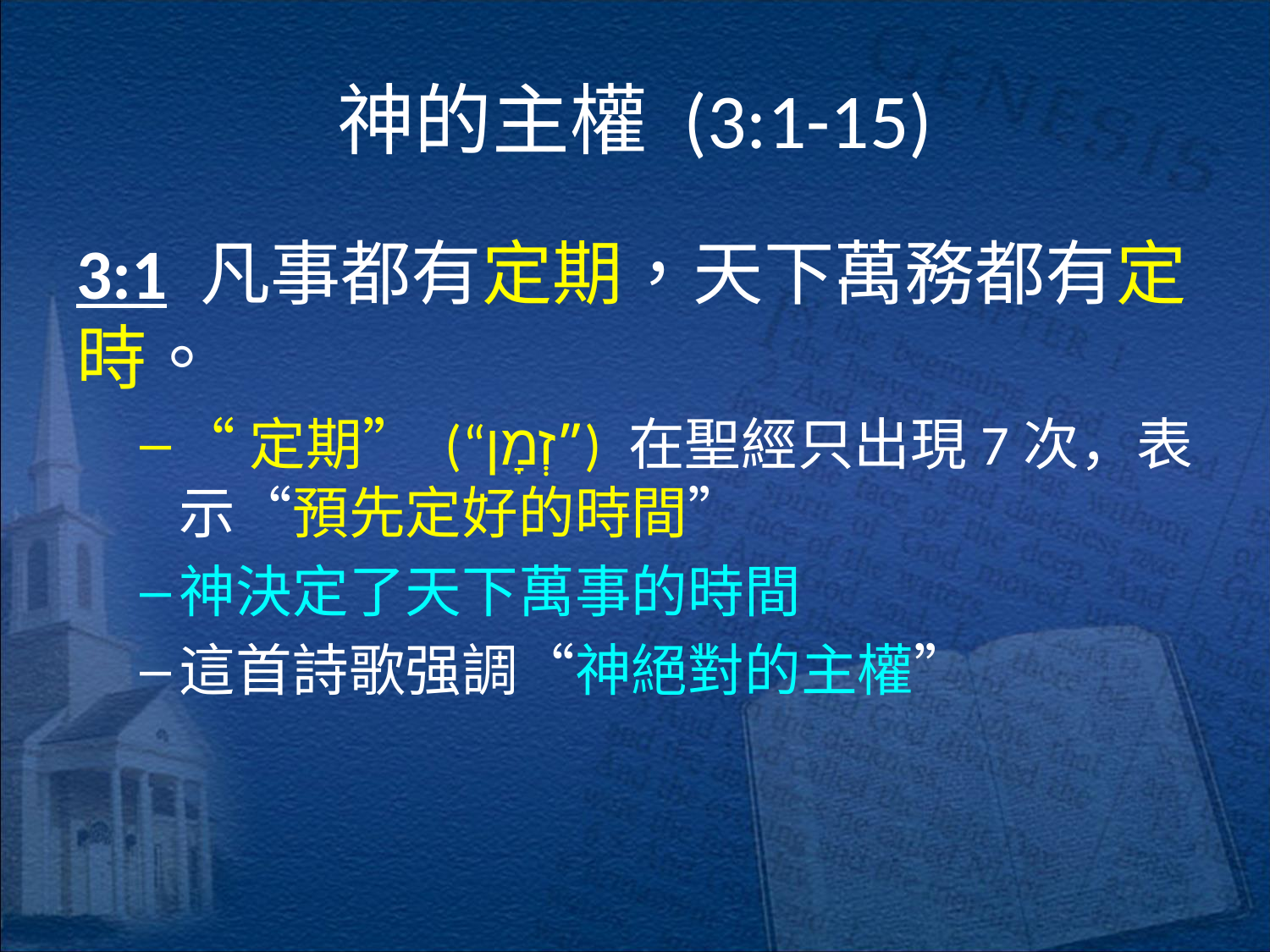

# 神的主權 (3:1-15)
3:1 凡事都有定期，天下萬務都有定時。
“定期” (“זְמָן”) 在聖經只出現7次，表示“預先定好的時間”
神決定了天下萬事的時間
這首詩歌强調“神絕對的主權”